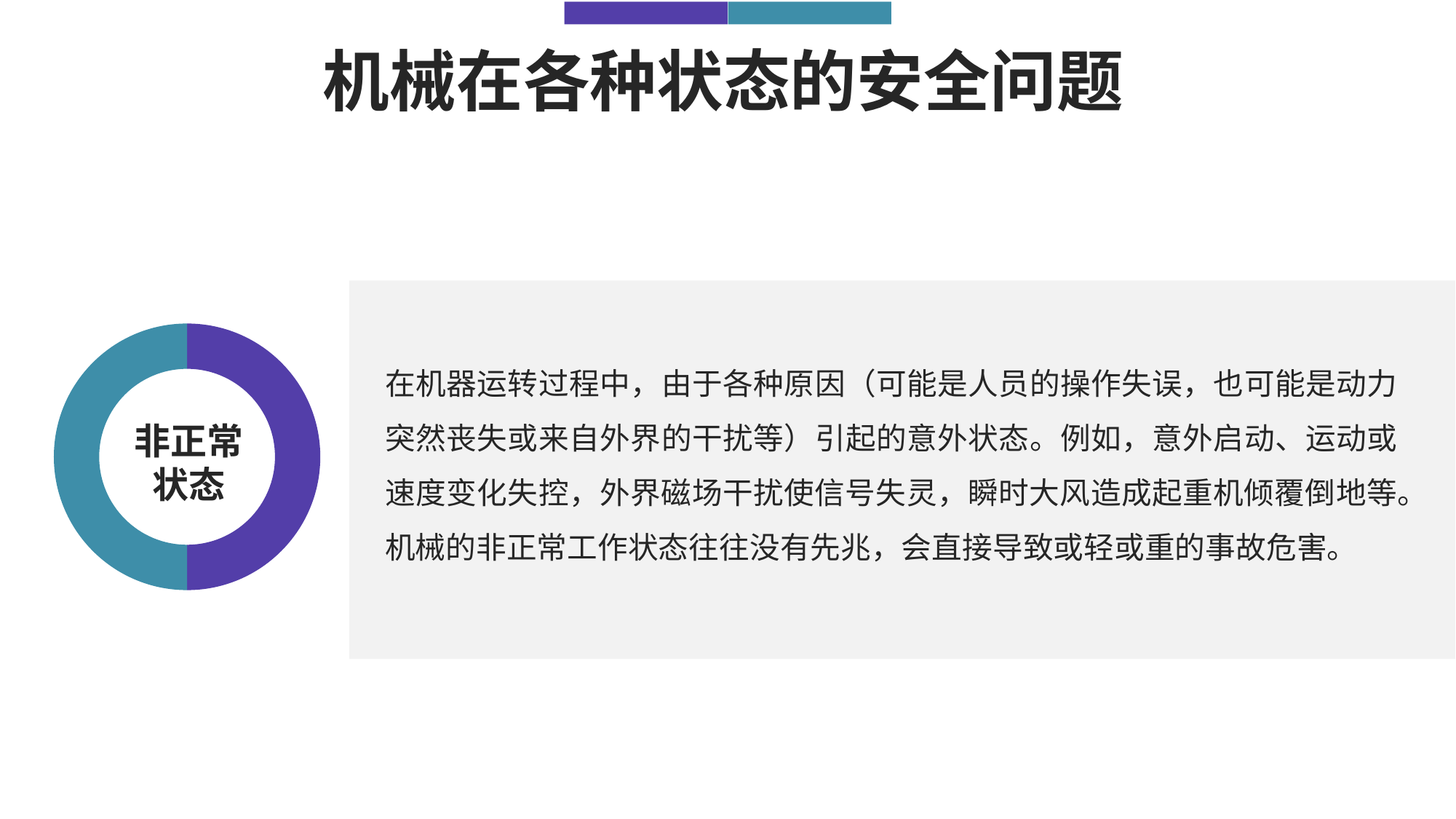

机械在各种状态的安全问题

在机器运转过程中，由于各种原因（可能是人员的操作失误，也可能是动力突然丧失或来自外界的干扰等）引起的意外状态。例如，意外启动、运动或速度变化失控，外界磁场干扰使信号失灵，瞬时大风造成起重机倾覆倒地等。机械的非正常工作状态往往没有先兆，会直接导致或轻或重的事故危害。
非正常
状态